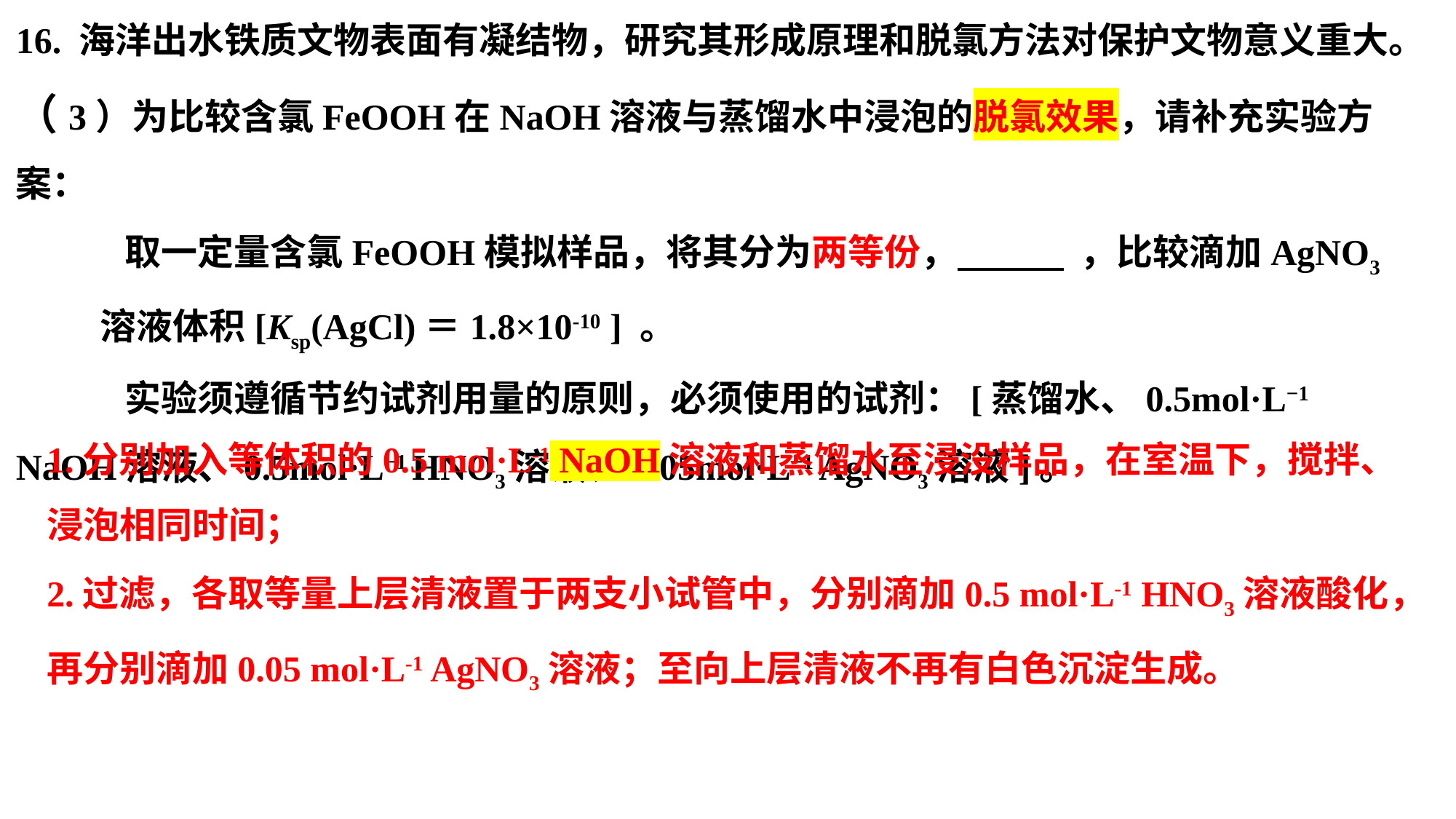

16. 海洋出水铁质文物表面有凝结物，研究其形成原理和脱氯方法对保护文物意义重大。
（3）为比较含氯FeOOH在NaOH溶液与蒸馏水中浸泡的脱氯效果，请补充实验方案：
　　　取一定量含氯FeOOH模拟样品，将其分为两等份，               ，比较滴加AgNO3
　　　　溶液体积[Ksp(AgCl)＝1.8×10-10 ] 。
　　　实验须遵循节约试剂用量的原则，必须使用的试剂：[蒸馏水、0.5mol·L−1 NaOH溶液、0.5mol·L−1 HNO3溶液、0.05mol·L−1 AgNO3溶液]。
1.分别加入等体积的0.5 mol·L-1 NaOH溶液和蒸馏水至浸没样品，在室温下，搅拌、浸泡相同时间；
2.过滤，各取等量上层清液置于两支小试管中，分别滴加0.5 mol·L-1 HNO3溶液酸化，再分别滴加0.05 mol·L-1 AgNO3溶液；至向上层清液不再有白色沉淀生成。